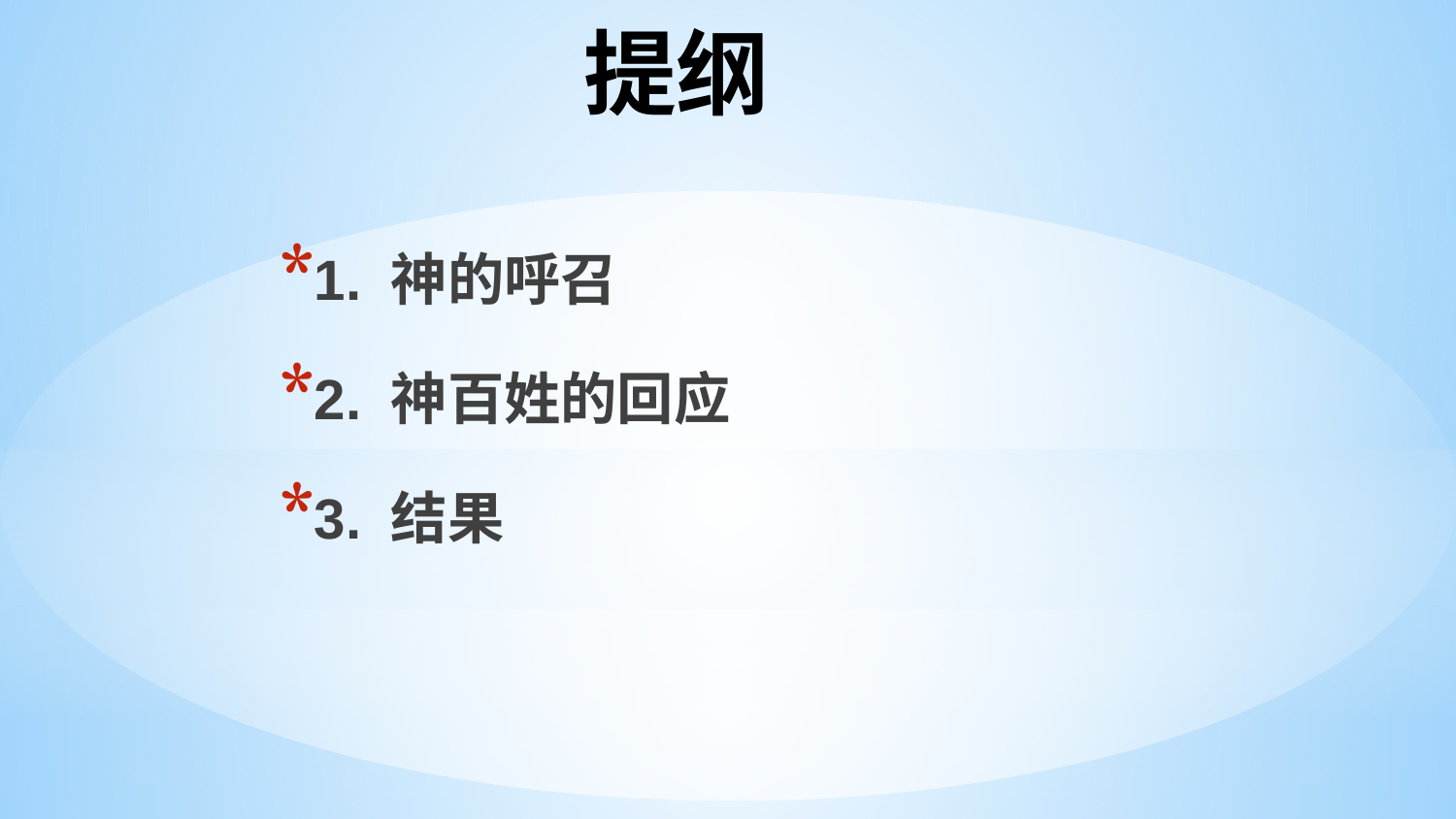

# 提纲
1. 神的呼召
2. 神百姓的回应
3. 结果